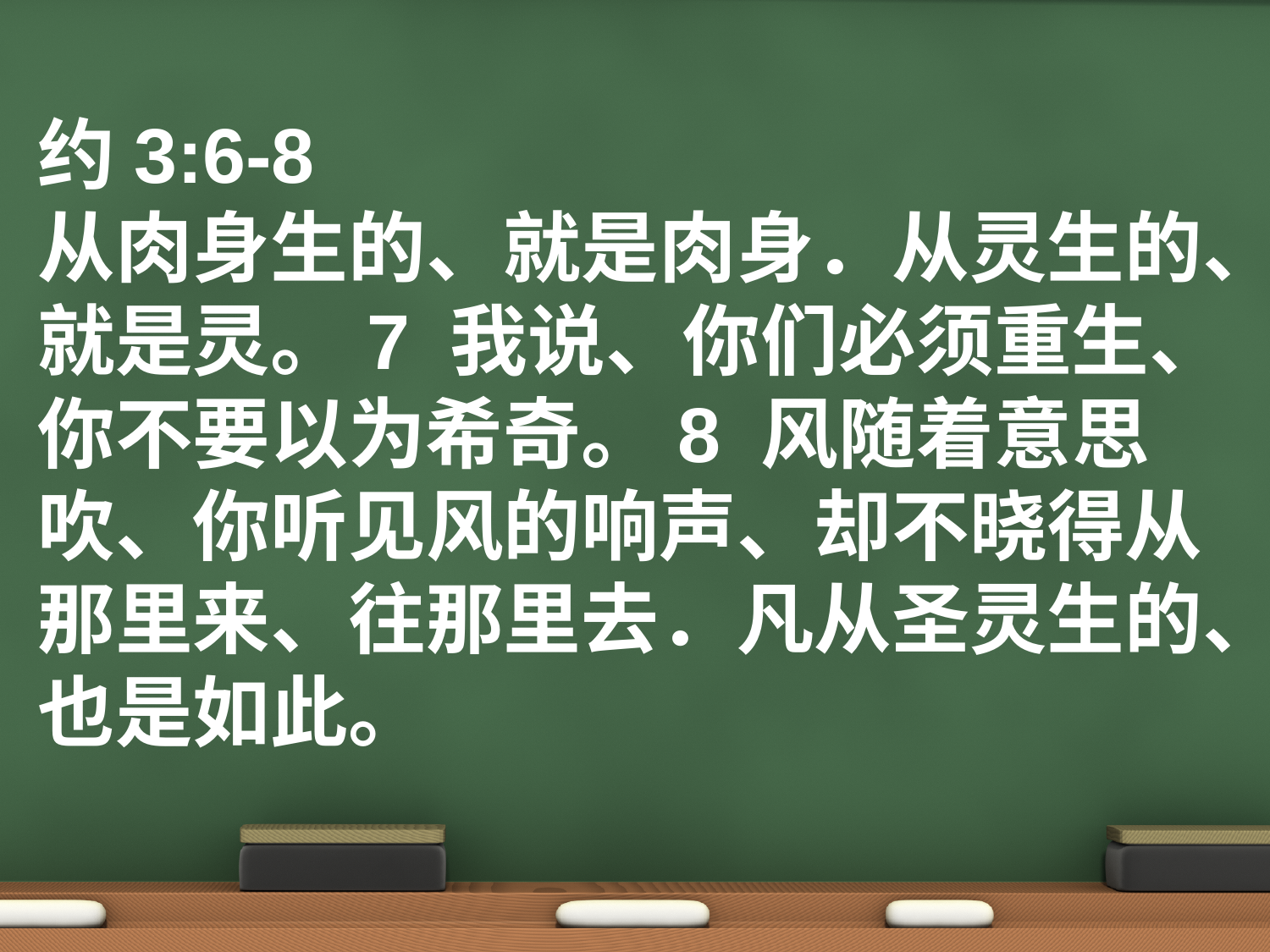

约3:6-8
从肉身生的、就是肉身．从灵生的、就是灵。7 我说、你们必须重生、你不要以为希奇。8 风随着意思吹、你听见风的响声、却不晓得从那里来、往那里去．凡从圣灵生的、也是如此。